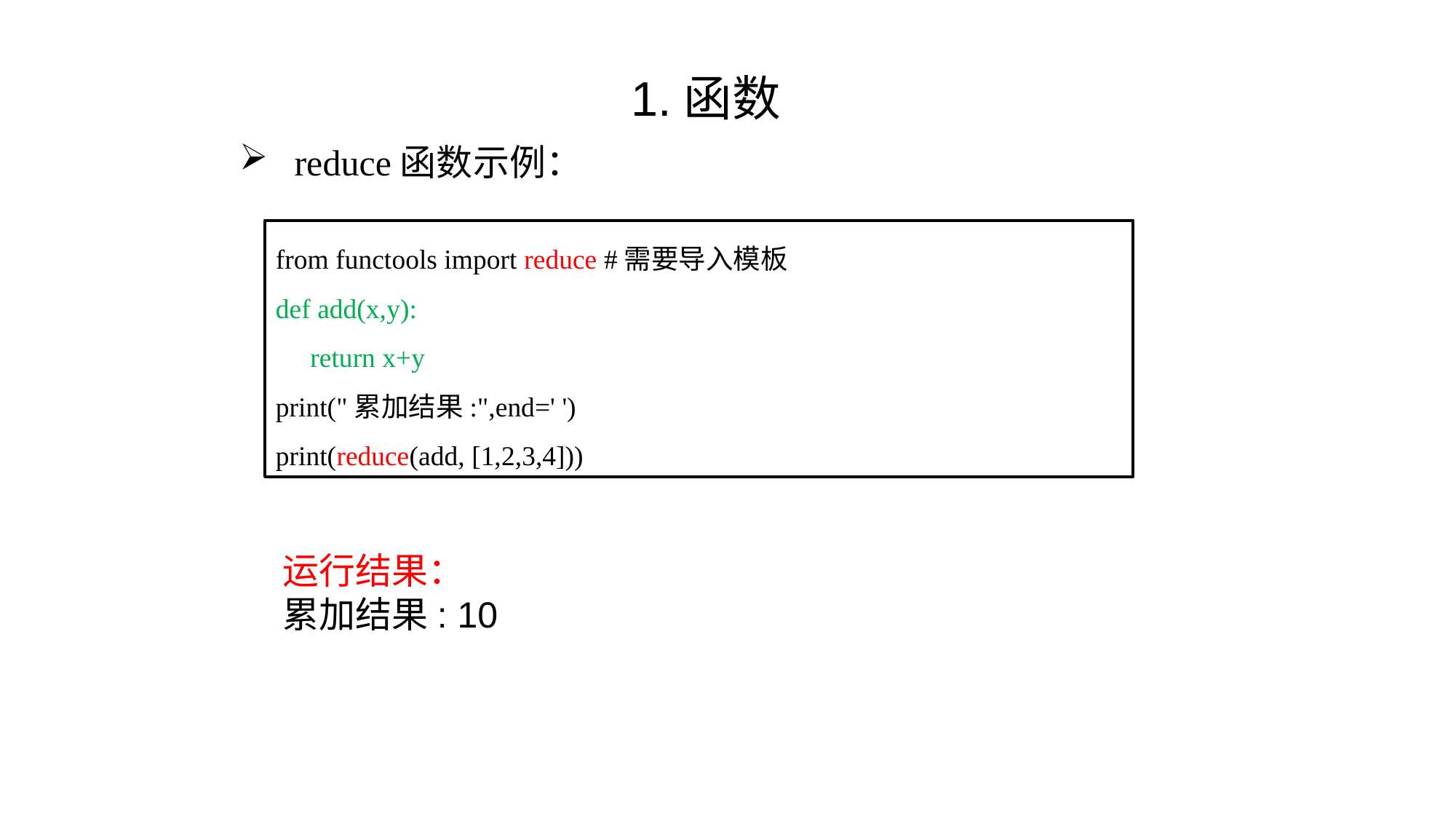

# 1.函数
reduce函数示例：
from functools import reduce #需要导入模板
def add(x,y):
     return x+y
print("累加结果:",end=' ')
print(reduce(add, [1,2,3,4]))
运行结果：
累加结果: 10